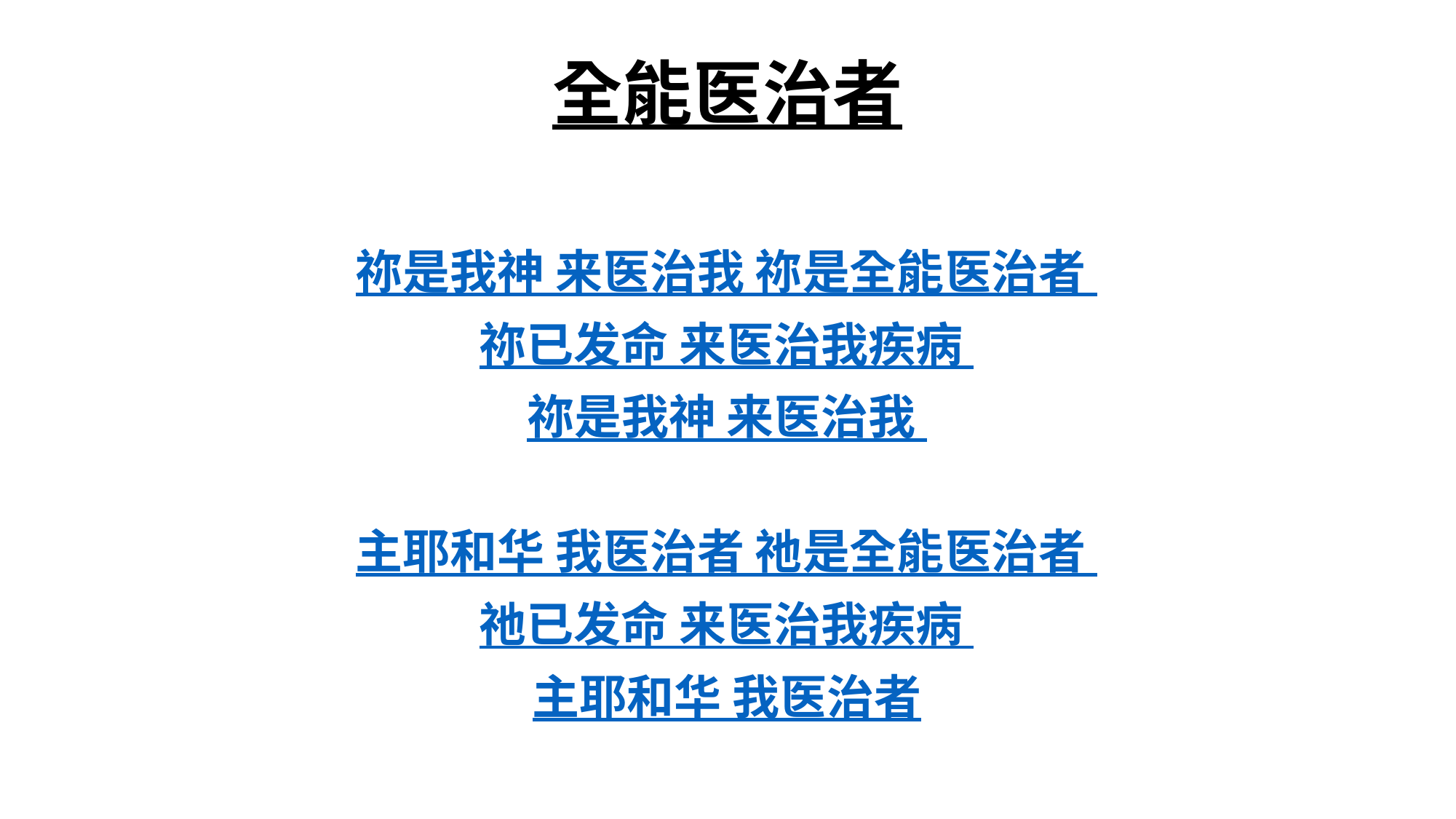

# 全能医治者
祢是我神 来医治我 祢是全能医治者
祢已发命 来医治我疾病
祢是我神 来医治我

主耶和华 我医治者 祂是全能医治者
祂已发命 来医治我疾病
主耶和华 我医治者